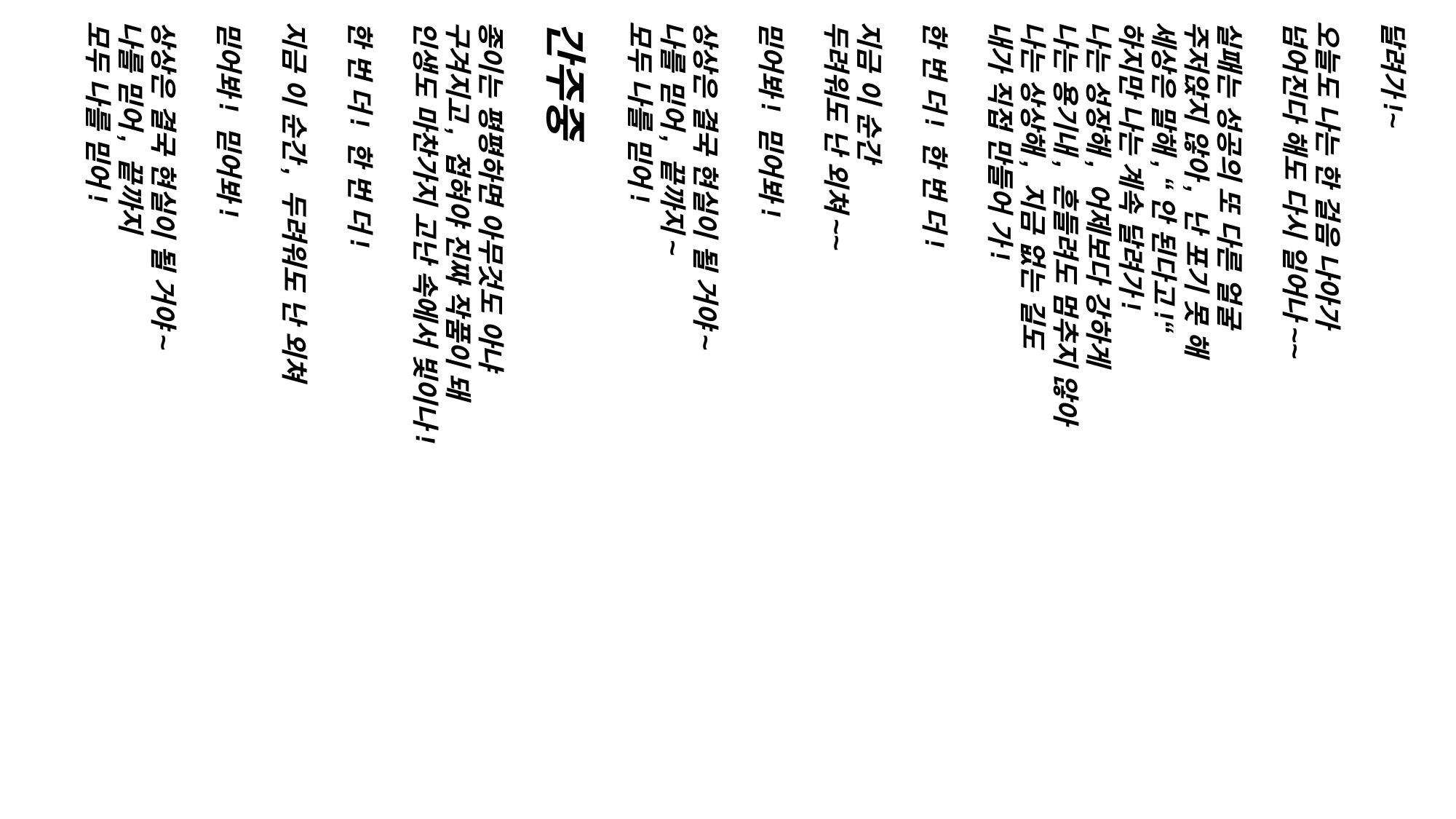

달려가!~

오늘도 나는 한 걸음 나아가
넘어진다 해도 다시 일어나~~

실패는 성공의 또 다른 얼굴
주저앉지 않아, 난 포기 못 해
세상은 말해, “안 된다고!“
하지만 나는 계속 달려가!
나는 성장해, 어제보다 강하게
나는 용기내, 흔들려도 멈추지 않아
나는 상상해, 지금 없는 길도
내가 직접 만들어 가!

한 번 더! 한 번 더!

지금 이 순간
두려워도 난 외쳐~~

믿어봐! 믿어봐!

상상은 결국 현실이 될 거야~
나를 믿어, 끝까지~
모두 나를 믿어!

간주중

종이는 평평하면 아무것도 아냐
구겨지고, 접혀야 진짜 작품이 돼
인생도 마찬가지 고난 속에서 빛이나!

한 번 더! 한 번 더!

지금 이 순간, 두려워도 난 외쳐

믿어봐! 믿어봐!

상상은 결국 현실이 될 거야~
나를 믿어, 끝까지
모두 나를 믿어!